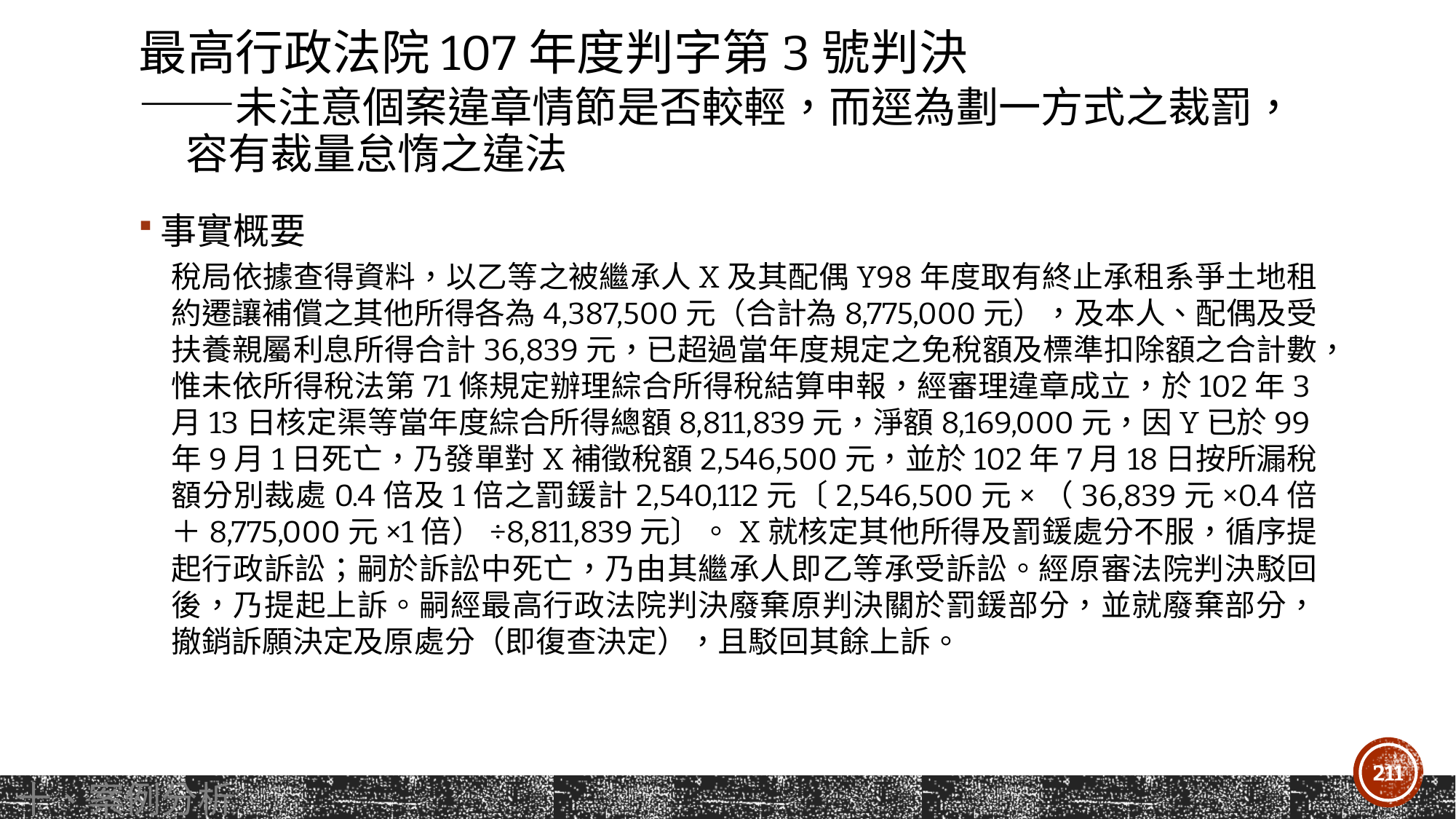

# 最高行政法院107年度判字第3號判決 ——未注意個案違章情節是否較輕，而逕為劃一方式之裁罰， 容有裁量怠惰之違法
事實概要
稅局依據查得資料，以乙等之被繼承人X及其配偶Y98年度取有終止承租系爭土地租約遷讓補償之其他所得各為4,387,500元（合計為8,775,000元），及本人、配偶及受扶養親屬利息所得合計36,839元，已超過當年度規定之免稅額及標準扣除額之合計數，惟未依所得稅法第71條規定辦理綜合所得稅結算申報，經審理違章成立，於102年3月13日核定渠等當年度綜合所得總額8,811,839元，淨額8,169,000元，因Y已於99年9月1日死亡，乃發單對X補徵稅額2,546,500元，並於102年7月18日按所漏稅額分別裁處0.4倍及1倍之罰鍰計2,540,112元〔2,546,500元×（36,839元×0.4倍＋8,775,000元×1倍）÷8,811,839元〕。X就核定其他所得及罰鍰處分不服，循序提起行政訴訟；嗣於訴訟中死亡，乃由其繼承人即乙等承受訴訟。經原審法院判決駁回後，乃提起上訴。嗣經最高行政法院判決廢棄原判決關於罰鍰部分，並就廢棄部分，撤銷訴願決定及原處分（即復查決定），且駁回其餘上訴。
211